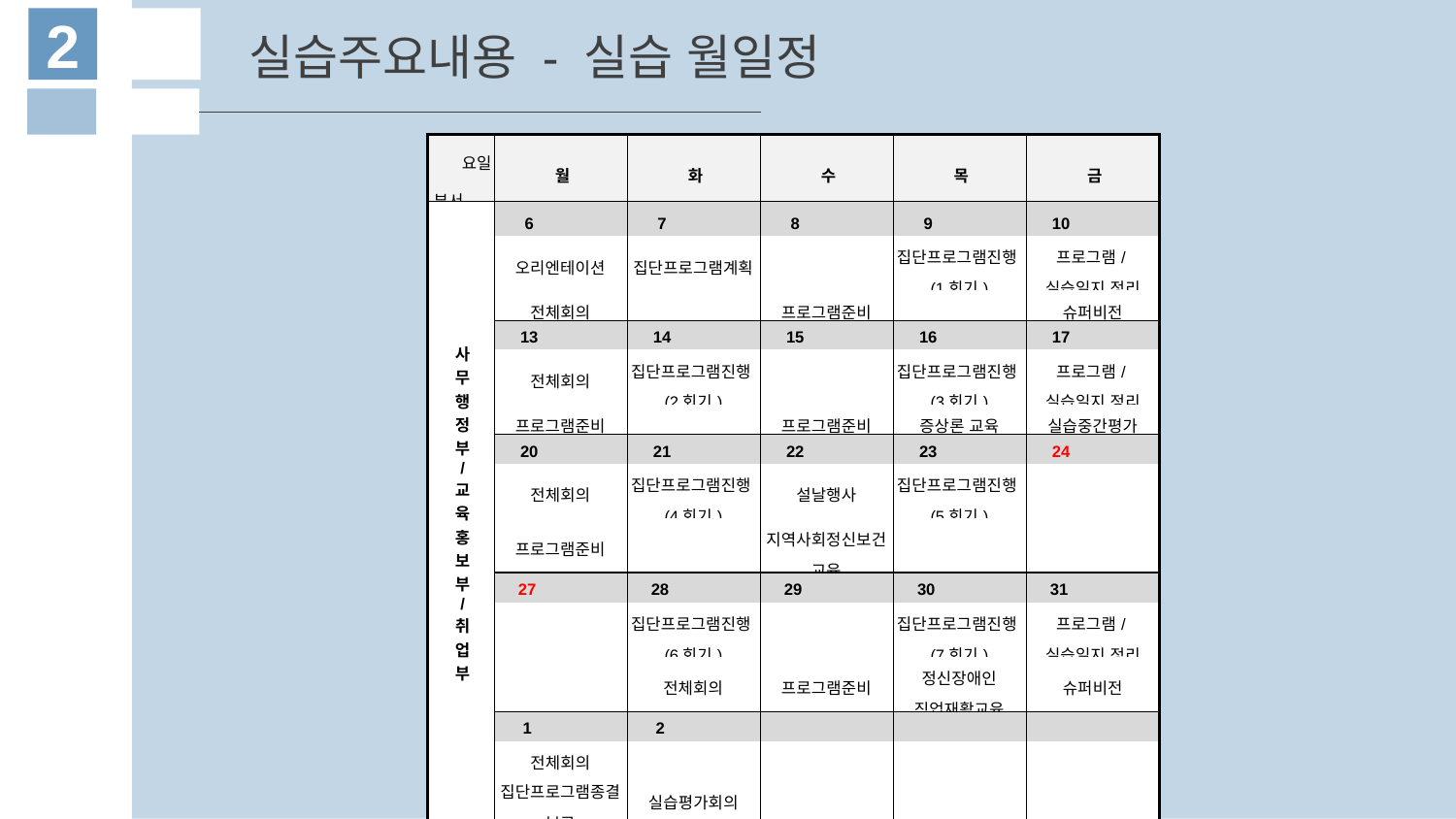

2
실습주요내용 - 실습 월일정

| 요일 부서 | 월 |  | 화 |  | 수 |  | 목 |  | 금 |  |
| --- | --- | --- | --- | --- | --- | --- | --- | --- | --- | --- |
| 사 무 행 정 부 / 교 육 홍 보 부 / 취 업 부 | 6 |  | 7 |  | 8 |  | 9 |  | 10 |  |
|  | 오리엔테이션 |  | 집단프로그램계획 |  |  |  | 집단프로그램진행(1회기) |  | 프로그램/실습일지 정리 |  |
|  | 전체회의 |  |  |  | 프로그램준비 |  |  |  | 슈퍼비전 |  |
|  | 13 |  | 14 |  | 15 |  | 16 |  | 17 |  |
|  | 전체회의 |  | 집단프로그램진행(2회기) |  |  |  | 집단프로그램진행(3회기) |  | 프로그램/실습일지 정리 |  |
|  | 프로그램준비 |  |  |  | 프로그램준비 |  | 증상론 교육 |  | 실습중간평가 |  |
|  | 20 |  | 21 |  | 22 |  | 23 |  | 24 |  |
|  | 전체회의 |  | 집단프로그램진행(4회기) |  | 설날행사 |  | 집단프로그램진행(5회기) |  |  |  |
|  | 프로그램준비 |  |  |  | 지역사회정신보건 교육 |  |  |  |  |  |
|  | 27 |  | 28 |  | 29 |  | 30 |  | 31 |  |
|  |  |  | 집단프로그램진행(6회기) |  |  |  | 집단프로그램진행(7회기) |  | 프로그램/실습일지 정리 |  |
|  |  |  | 전체회의 |  | 프로그램준비 |  | 정신장애인 직업재활교육 |  | 슈퍼비전 |  |
|  | 1 |  | 2 |  |  |  |  |  |  |  |
|  | 전체회의 |  |  |  |  |  |  |  |  |  |
|  | 집단프로그램종결보고 |  | 실습평가회의 |  |  |  |  |  |  |  |